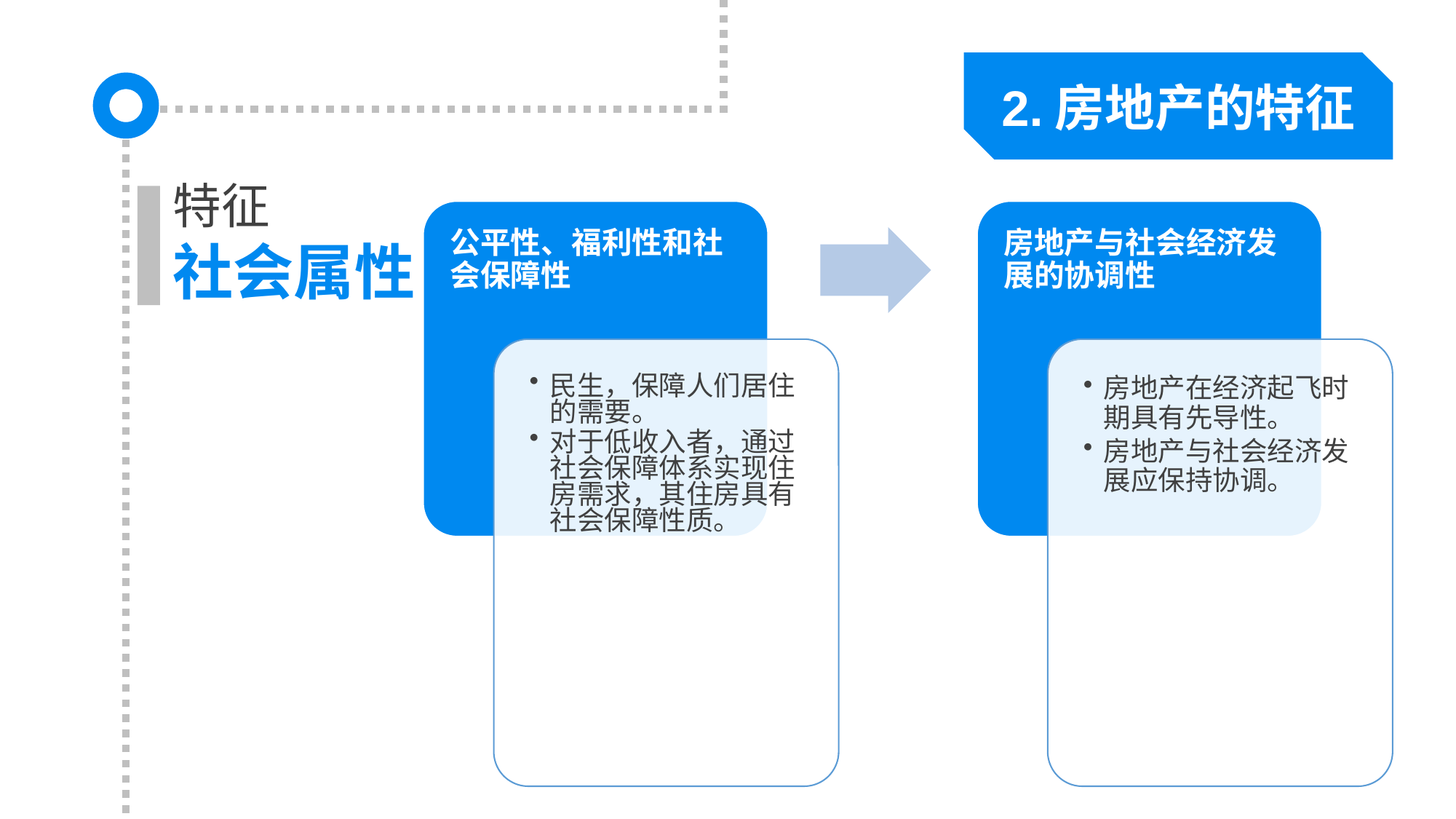

2.房地产的特征

特征
社会属性
公平性、福利性和社会保障性
民生，保障人们居住的需要。
对于低收入者，通过社会保障体系实现住房需求，其住房具有社会保障性质。

房地产与社会经济发展的协调性
房地产在经济起飞时期具有先导性。
房地产与社会经济发展应保持协调。